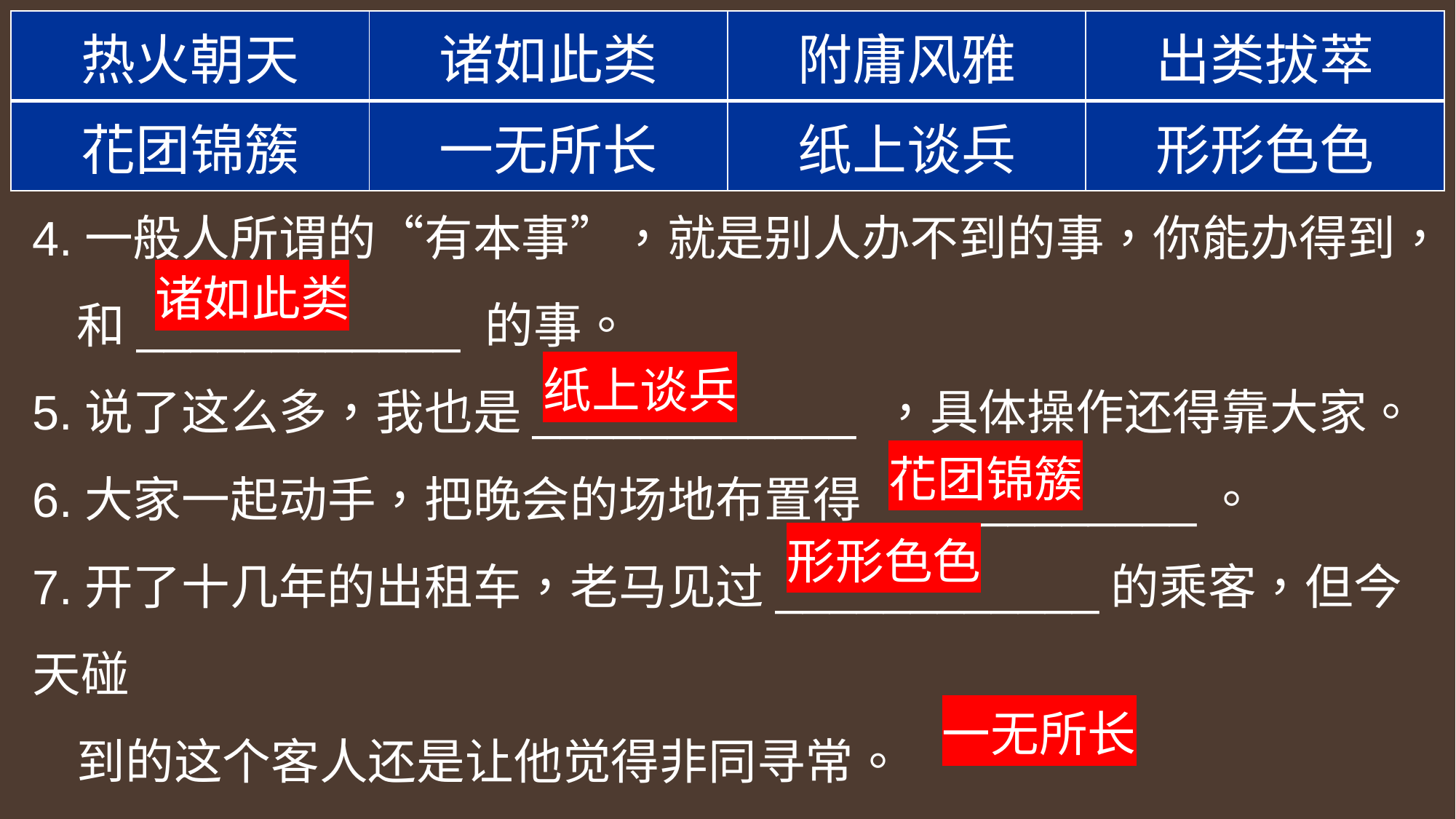

| 热火朝天 | 诸如此类 | 附庸风雅 | 出类拔萃 |
| --- | --- | --- | --- |
| 花团锦簇 | 一无所长 | 纸上谈兵 | 形形色色 |
4.一般人所谓的“有本事”，就是别人办不到的事，你能办得到，
   和____________ 的事。
5.说了这么多，我也是____________ ，具体操作还得靠大家。
6.大家一起动手，把晚会的场地布置得____________。
7.开了十几年的出租车，老马见过____________的乘客，但今天碰
   到的这个客人还是让他觉得非同寻常。
8.他什么都懒得学，除了喝酒应酬以外， ____________
诸如此类
纸上谈兵
花团锦簇
形形色色
一无所长